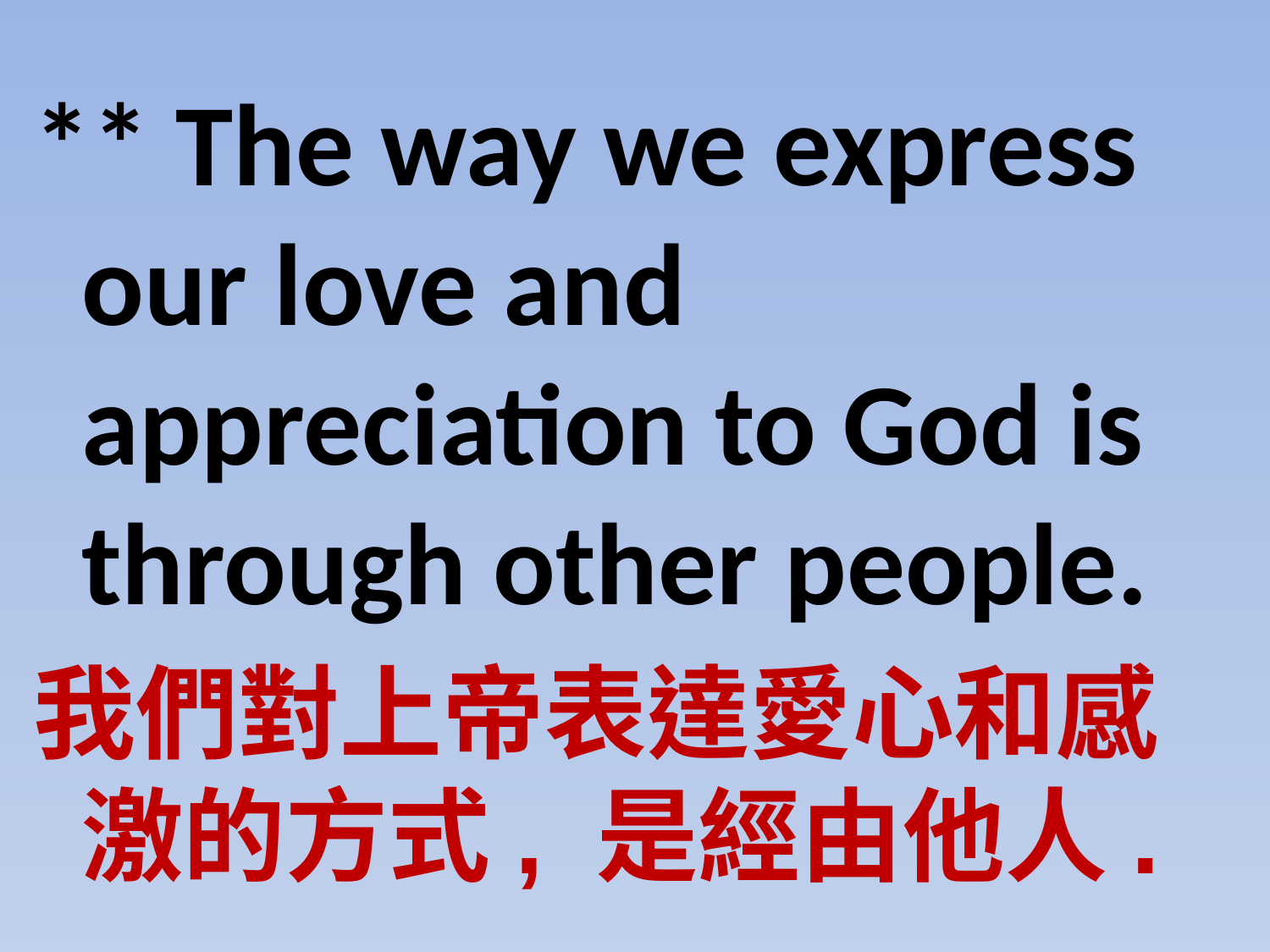

** The way we express our love and appreciation to God is through other people.
我們對上帝表達愛心和感激的方式, 是經由他人.